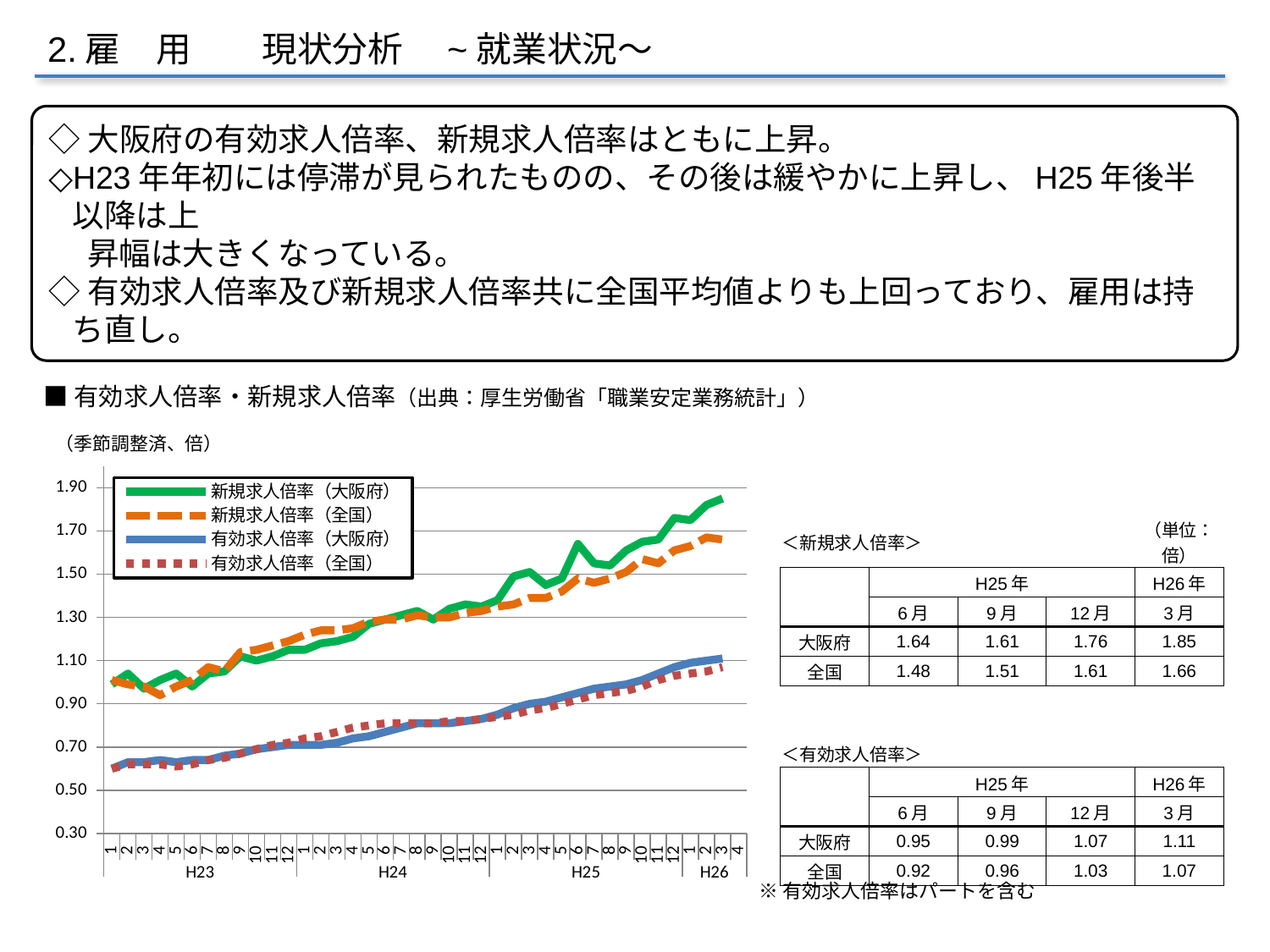

2.雇　用　　現状分析　~就業状況～
◇大阪府の有効求人倍率、新規求人倍率はともに上昇。
◇H23年年初には停滞が見られたものの、その後は緩やかに上昇し、H25年後半以降は上
　 昇幅は大きくなっている。
◇有効求人倍率及び新規求人倍率共に全国平均値よりも上回っており、雇用は持ち直し。
■有効求人倍率・新規求人倍率（出典：厚生労働省「職業安定業務統計」）

### Chart

| Category | 新規求人倍率（大阪府） | 新規求人倍率（全国） | 有効求人倍率（大阪府） | 有効求人倍率（全国） |
|---|---|---|---|---|
| 1 | 0.99 | 1.01 | 0.6 | 0.6 |
| 2 | 1.04 | 0.99 | 0.63 | 0.62 |
| 3 | 0.97 | 0.98 | 0.63 | 0.62 |
| 4 | 1.01 | 0.94 | 0.64 | 0.62 |
| 5 | 1.04 | 0.98 | 0.63 | 0.61 |
| 6 | 0.98 | 1.01 | 0.64 | 0.62 |
| 7 | 1.04 | 1.07 | 0.64 | 0.64 |
| 8 | 1.05 | 1.05 | 0.66 | 0.65 |
| 9 | 1.12 | 1.14 | 0.67 | 0.67 |
| 10 | 1.1 | 1.15 | 0.69 | 0.69 |
| 11 | 1.12 | 1.17 | 0.7 | 0.71 |
| 12 | 1.15 | 1.19 | 0.71 | 0.72 |
| 1 | 1.15 | 1.22 | 0.71 | 0.74 |
| 2 | 1.18 | 1.24 | 0.71 | 0.75 |
| 3 | 1.19 | 1.24 | 0.72 | 0.77 |
| 4 | 1.21 | 1.25 | 0.74 | 0.79 |
| 5 | 1.27 | 1.28 | 0.75 | 0.8 |
| 6 | 1.29 | 1.29 | 0.77 | 0.81 |
| 7 | 1.31 | 1.29 | 0.79 | 0.81 |
| 8 | 1.33 | 1.31 | 0.81 | 0.81 |
| 9 | 1.29 | 1.3 | 0.81 | 0.81 |
| 10 | 1.34 | 1.3 | 0.81 | 0.82 |
| 11 | 1.36 | 1.32 | 0.82 | 0.82 |
| 12 | 1.35 | 1.33 | 0.83 | 0.83 |
| 1 | 1.38 | 1.35 | 0.85 | 0.84 |
| 2 | 1.49 | 1.36 | 0.88 | 0.85 |
| 3 | 1.51 | 1.39 | 0.9 | 0.87 |
| 4 | 1.45 | 1.39 | 0.91 | 0.88 |
| 5 | 1.48 | 1.42 | 0.93 | 0.9 |
| 6 | 1.64 | 1.48 | 0.95 | 0.92 |
| 7 | 1.55 | 1.46 | 0.97 | 0.94 |
| 8 | 1.54 | 1.48 | 0.98 | 0.95 |
| 9 | 1.61 | 1.51 | 0.99 | 0.96 |
| 10 | 1.65 | 1.57 | 1.01 | 0.98 |
| 11 | 1.66 | 1.55 | 1.04 | 1.01 |
| 12 | 1.76 | 1.61 | 1.07 | 1.03 |
| 1 | 1.75 | 1.63 | 1.09 | 1.04 |
| 2 | 1.82 | 1.67 | 1.1 | 1.05 |
| 3 | 1.85 | 1.66 | 1.11 | 1.07 |
| 4 | None | None | None | None |
|  |  |  |  |  |  |  |  |  |  |  |  |
| --- | --- | --- | --- | --- | --- | --- | --- | --- | --- | --- | --- |
|  | ＜新規求人倍率＞ |  |  |  |  |  |  |  | （単位：倍） |  |  |
|  |  |  | H25年 |  |  |  |  |  | H26年 |  |  |
|  |  |  | 6月 |  | 9月 |  | 12月 |  | 3月 |  |  |
|  | 大阪府 |  | 1.64 |  | 1.61 |  | 1.76 |  | 1.85 |  |  |
|  | 全国 |  | 1.48 |  | 1.51 |  | 1.61 |  | 1.66 |  |  |
|  |  |  |  |  |  |  |  |  |  |  |  |
|  |  |  |  |  |  |  |  |  |  |  |  |
|  | ＜有効求人倍率＞ |  |  |  |  |  |  |  |  |  |  |
|  |  |  | H25年 |  |  |  |  |  | H26年 |  |  |
|  |  |  | 6月 |  | 9月 |  | 12月 |  | 3月 |  |  |
|  | 大阪府 |  | 0.95 |  | 0.99 |  | 1.07 |  | 1.11 |  |  |
|  | 全国 |  | 0.92 |  | 0.96 |  | 1.03 |  | 1.07 |  |  |
|  |  |  |  |  |  |  |  |  |  |  |  |
|  |  |  |  |  |  |  |  |  |  |  |  |
※有効求人倍率はパートを含む